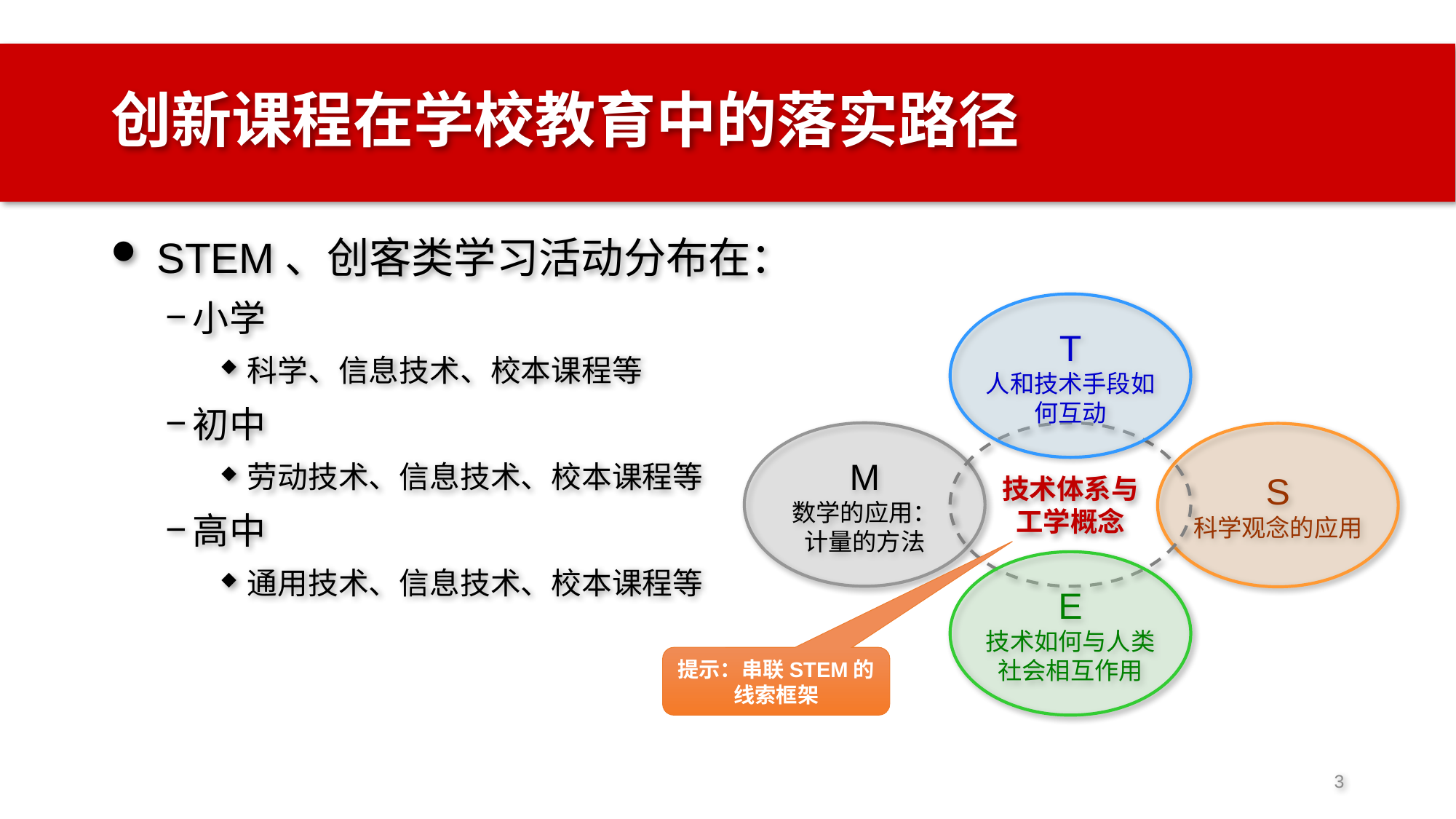

# 创新课程在学校教育中的落实路径
 STEM、创客类学习活动分布在：
小学
科学、信息技术、校本课程等
初中
劳动技术、信息技术、校本课程等
高中
通用技术、信息技术、校本课程等
T
人和技术手段如何互动
M
数学的应用：
计量的方法
技术体系与工学概念
S
科学观念的应用
E
技术如何与人类社会相互作用
提示：串联STEM的线索框架
3